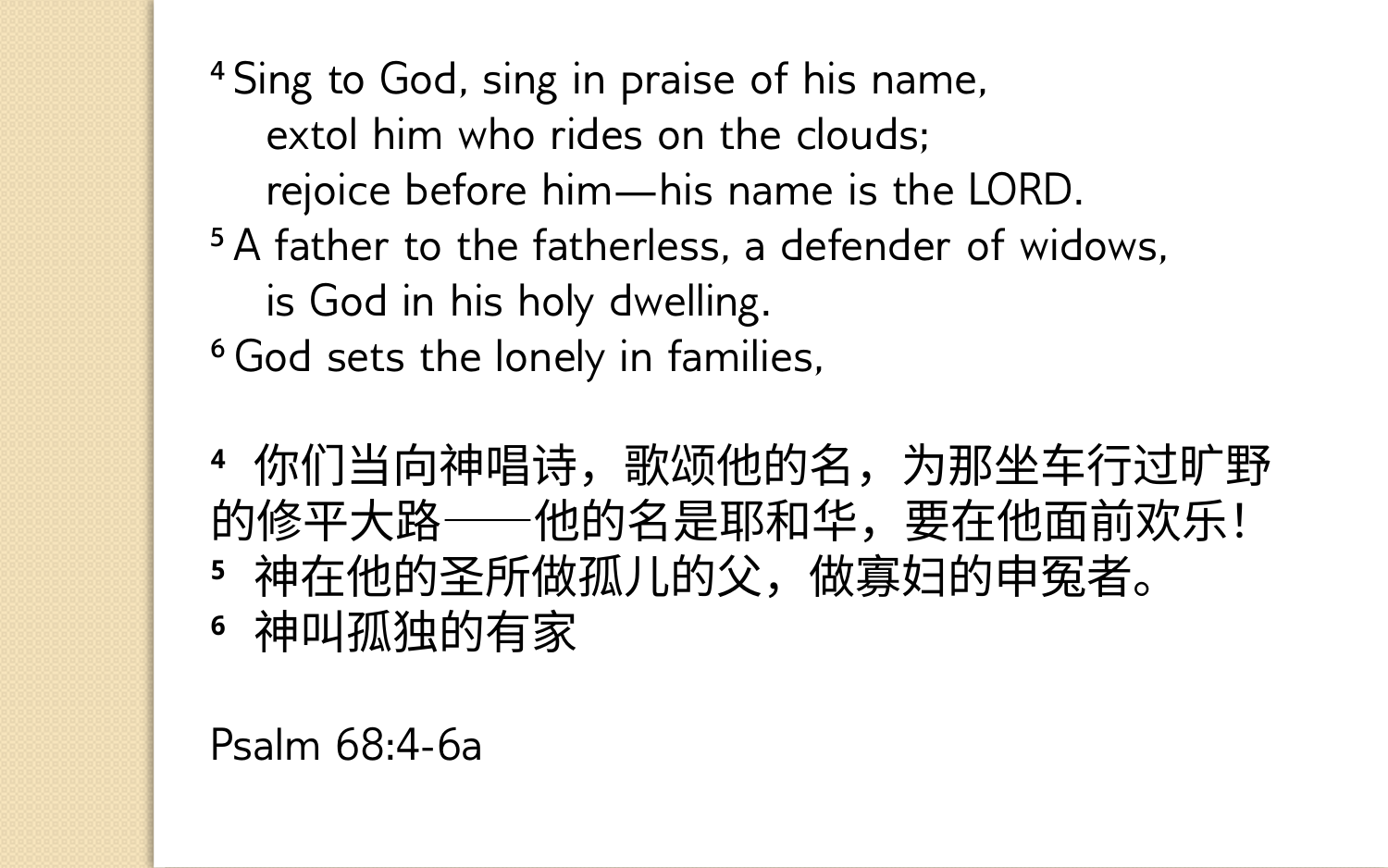

4 Sing to God, sing in praise of his name,
    extol him who rides on the clouds;
    rejoice before him—his name is the Lord.
5 A father to the fatherless, a defender of widows,
    is God in his holy dwelling.
6 God sets the lonely in families,

4 你们当向神唱诗，歌颂他的名，为那坐车行过旷野的修平大路——他的名是耶和华，要在他面前欢乐！
5 神在他的圣所做孤儿的父，做寡妇的申冤者。
6 神叫孤独的有家

Psalm 68:4-6a